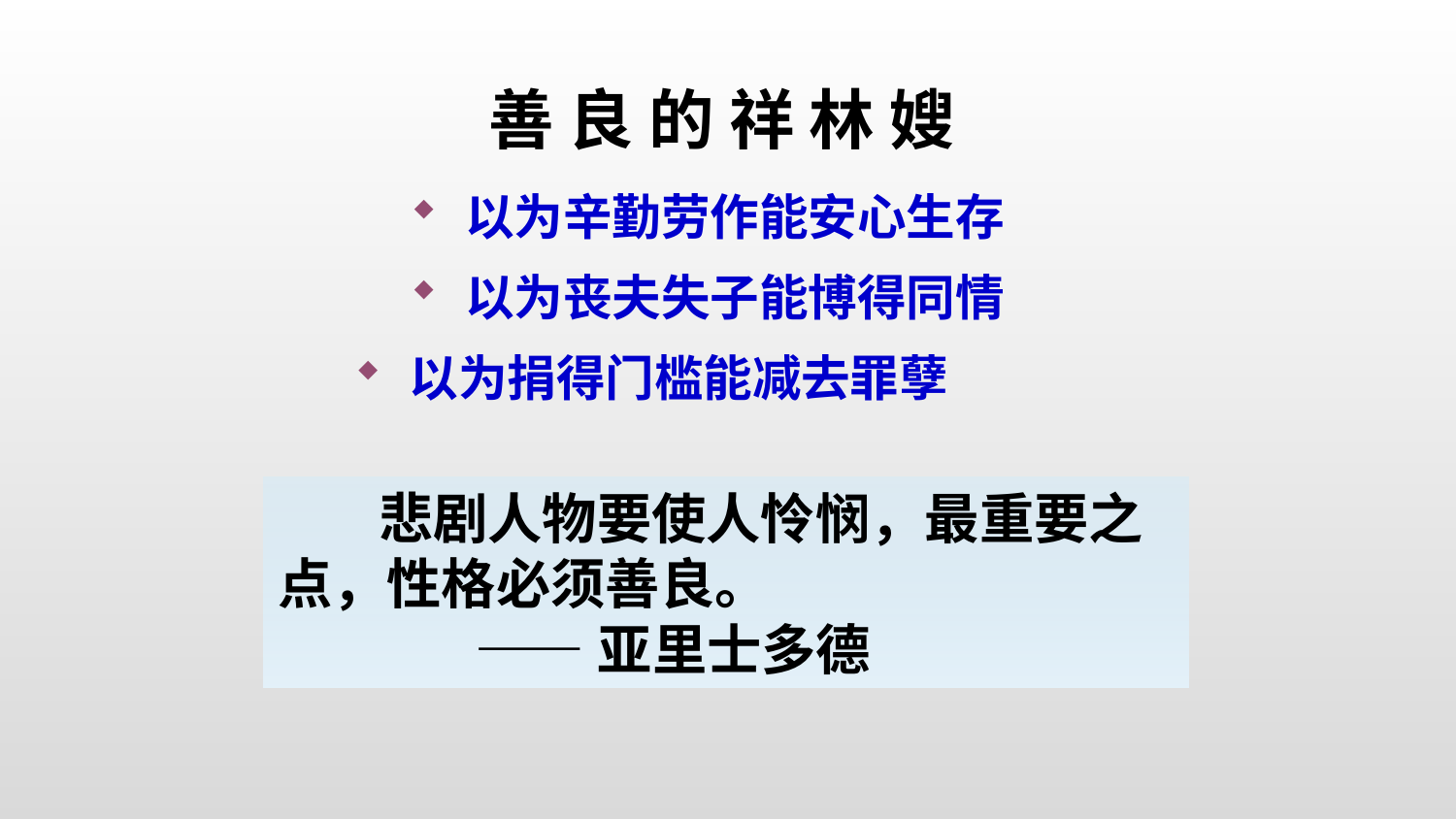

善 良 的 祥 林 嫂
以为辛勤劳作能安心生存
以为丧夫失子能博得同情
以为捐得门槛能减去罪孽
        悲剧人物要使人怜悯，最重要之点，性格必须善良。
                ——亚里士多德